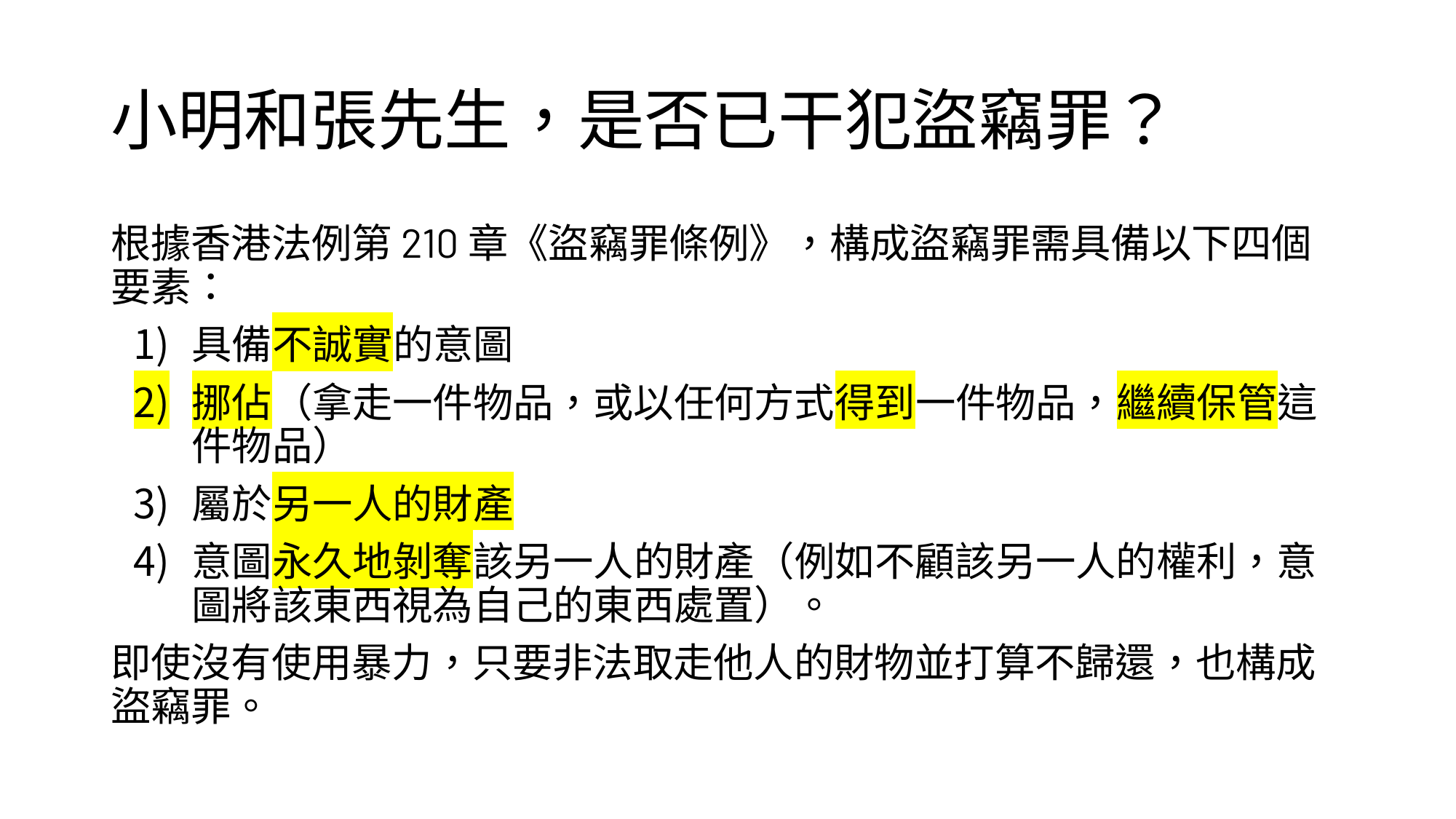

# 小明和張先生，是否已干犯盜竊罪？
根據香港法例第210章《盜竊罪條例》，構成盜竊罪需具備以下四個要素：
具備不誠實的意圖
挪佔（拿走一件物品，或以任何方式得到一件物品，繼續保管這件物品）
屬於另一人的財產
意圖永久地剝奪該另一人的財產（例如不顧該另一人的權利，意圖將該東西視為自己的東西處置）。
即使沒有使用暴力，只要非法取走他人的財物並打算不歸還，也構成盜竊罪。